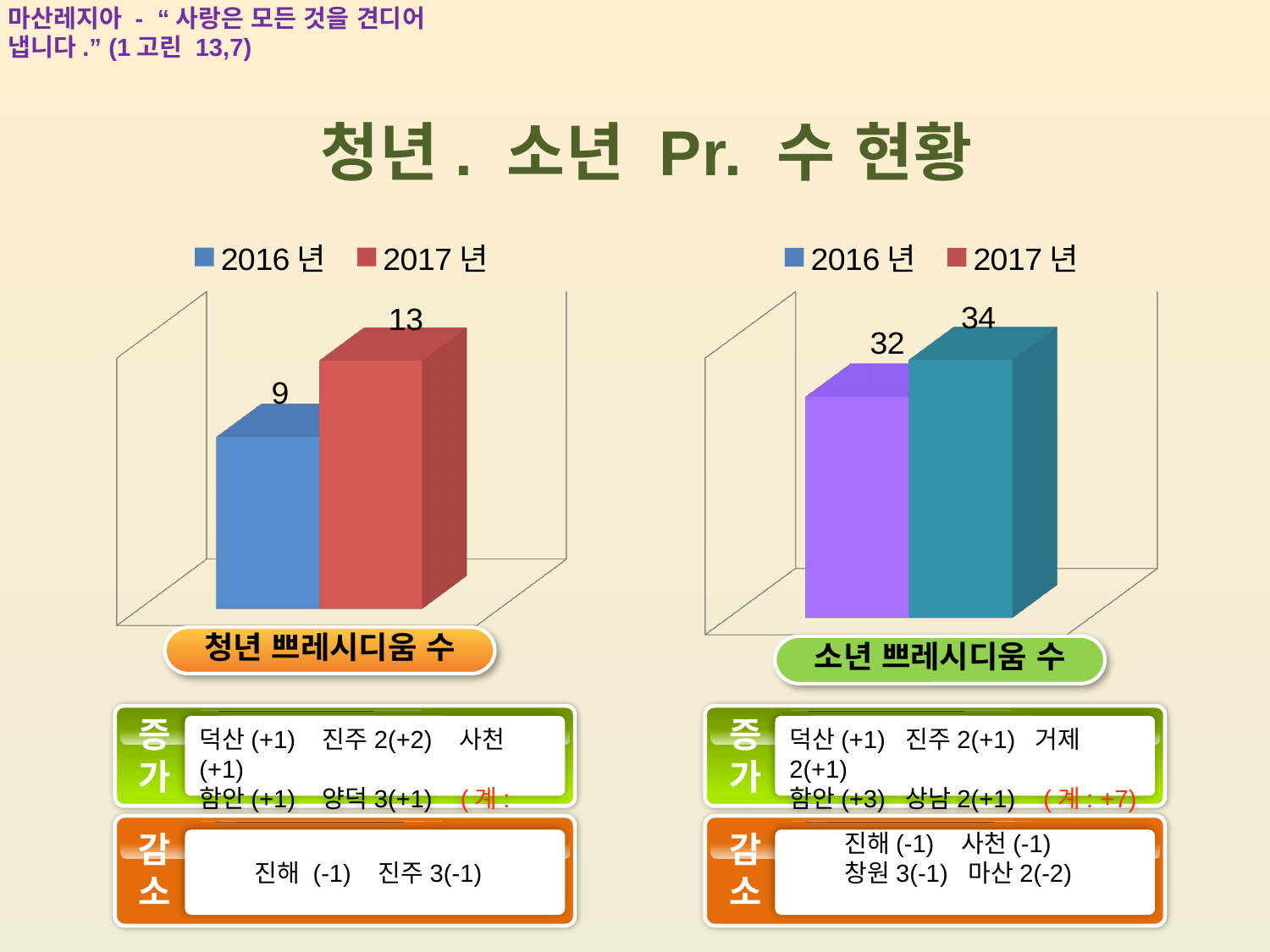

마산레지아 -  “사랑은 모든 것을 견디어 냅니다.” (1고린 13,7)
청년. 소년 Pr. 수 현황

[unsupported chart]

[unsupported chart]

덕산(+1)   진주2(+2)   사천(+1)
함안(+1)   양덕3(+1)    (계: +6)

증
가

덕산(+1)  진주2(+1)  거제2(+1)
함안(+3)  상남2(+1)    (계: +7)

증
가

       진해 (-1)   진주3(-1)
감
소

       진해(-1)   사천(-1)
       창원3(-1)  마산2(-2)
감
소